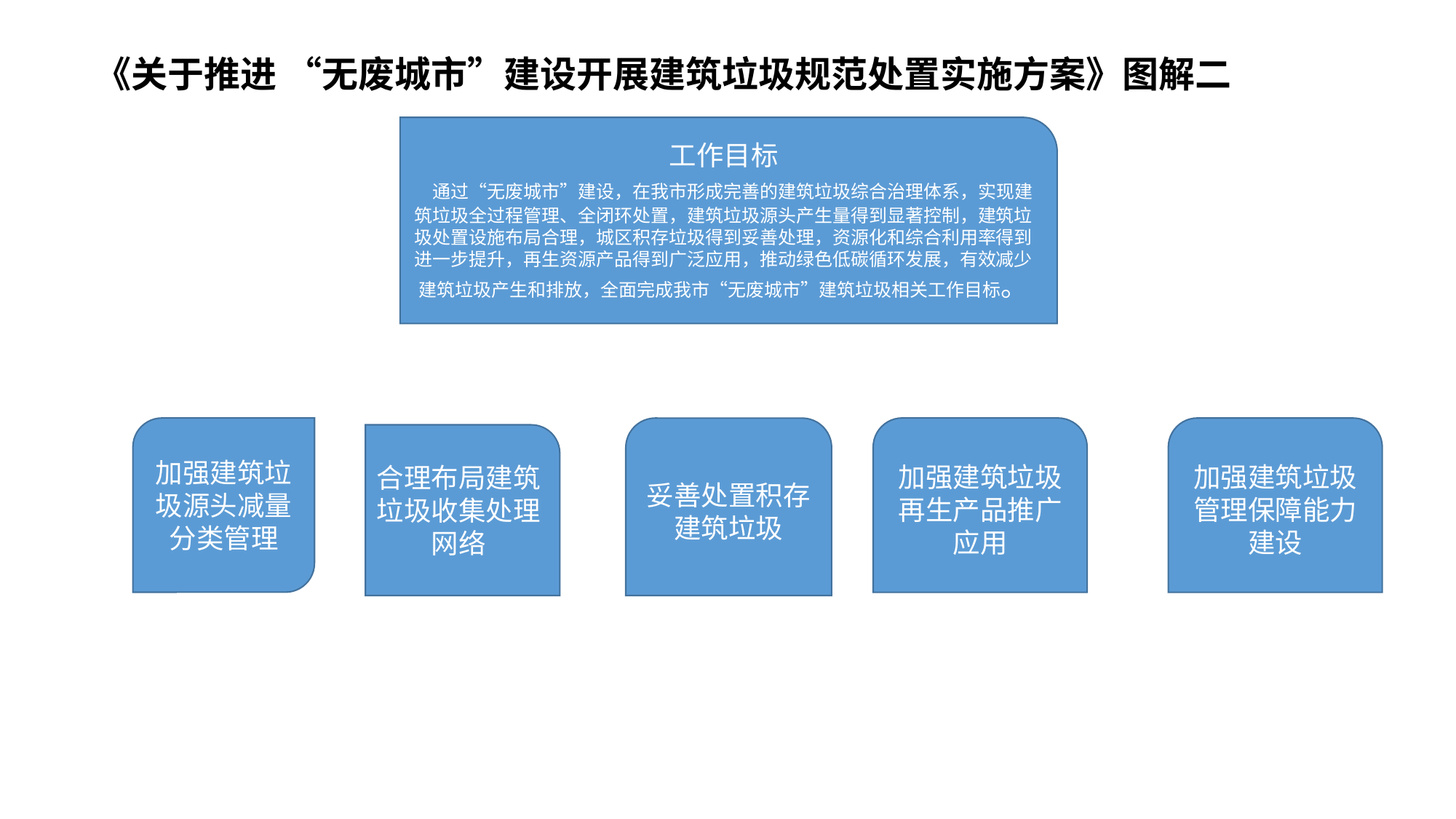

# 《关于推进 “无废城市”建设开展建筑垃圾规范处置实施方案》图解二
工作目标
  通过“无废城市”建设，在我市形成完善的建筑垃圾综合治理体系，实现建筑垃圾全过程管理、全闭环处置，建筑垃圾源头产生量得到显著控制，建筑垃圾处置设施布局合理，城区积存垃圾得到妥善处理，资源化和综合利用率得到进一步提升，再生资源产品得到广泛应用，推动绿色低碳循环发展，有效减少建筑垃圾产生和排放，全面完成我市“无废城市”建筑垃圾相关工作目标。
加强建筑垃圾再生产品推广应用
加强建筑垃圾源头减量分类管理
加强建筑垃圾管理保障能力建设
妥善处置积存建筑垃圾
合理布局建筑垃圾收集处理网络